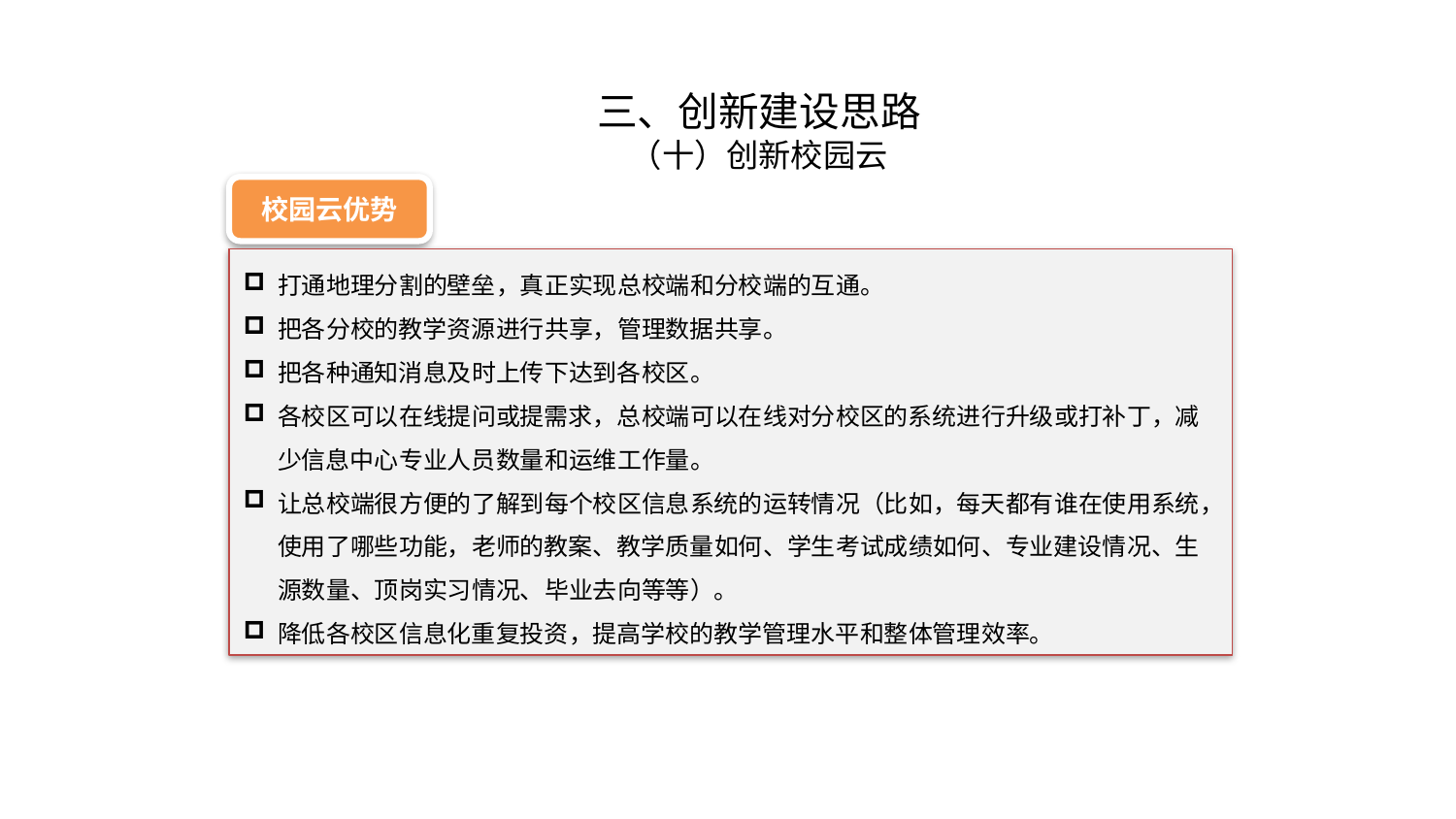

# 三、创新建设思路 （十）创新校园云
校园云优势
打通地理分割的壁垒，真正实现总校端和分校端的互通。
把各分校的教学资源进行共享，管理数据共享。
把各种通知消息及时上传下达到各校区。
各校区可以在线提问或提需求，总校端可以在线对分校区的系统进行升级或打补丁，减少信息中心专业人员数量和运维工作量。
让总校端很方便的了解到每个校区信息系统的运转情况（比如，每天都有谁在使用系统，使用了哪些功能，老师的教案、教学质量如何、学生考试成绩如何、专业建设情况、生源数量、顶岗实习情况、毕业去向等等）。
降低各校区信息化重复投资，提高学校的教学管理水平和整体管理效率。